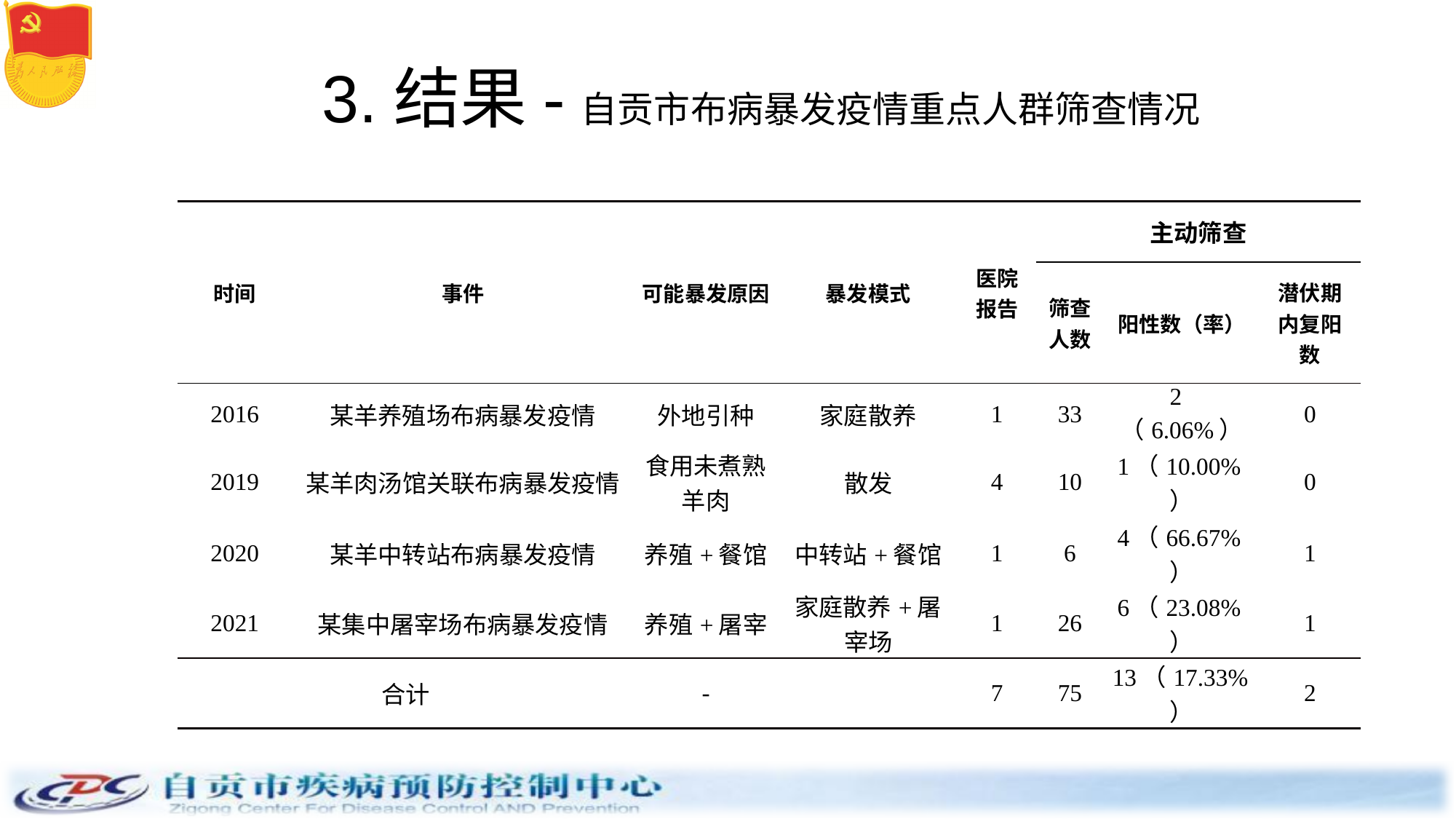

# 3.结果-自贡市布病暴发疫情重点人群筛查情况
| 时间 | 事件 | 可能暴发原因 | 暴发模式 | 医院报告 | 主动筛查 |  |  |
| --- | --- | --- | --- | --- | --- | --- | --- |
|  |  |  |  |  | 筛查人数 | 阳性数（率） | 潜伏期内复阳数 |
| 2016 | 某羊养殖场布病暴发疫情 | 外地引种 | 家庭散养 | 1 | 33 | 2 （6.06%） | 0 |
| 2019 | 某羊肉汤馆关联布病暴发疫情 | 食用未煮熟羊肉 | 散发 | 4 | 10 | 1（10.00%） | 0 |
| 2020 | 某羊中转站布病暴发疫情 | 养殖+餐馆 | 中转站+餐馆 | 1 | 6 | 4（66.67%） | 1 |
| 2021 | 某集中屠宰场布病暴发疫情 | 养殖+屠宰 | 家庭散养+屠宰场 | 1 | 26 | 6（23.08%） | 1 |
| 合计 |  | - |  | 7 | 75 | 13（17.33%） | 2 |